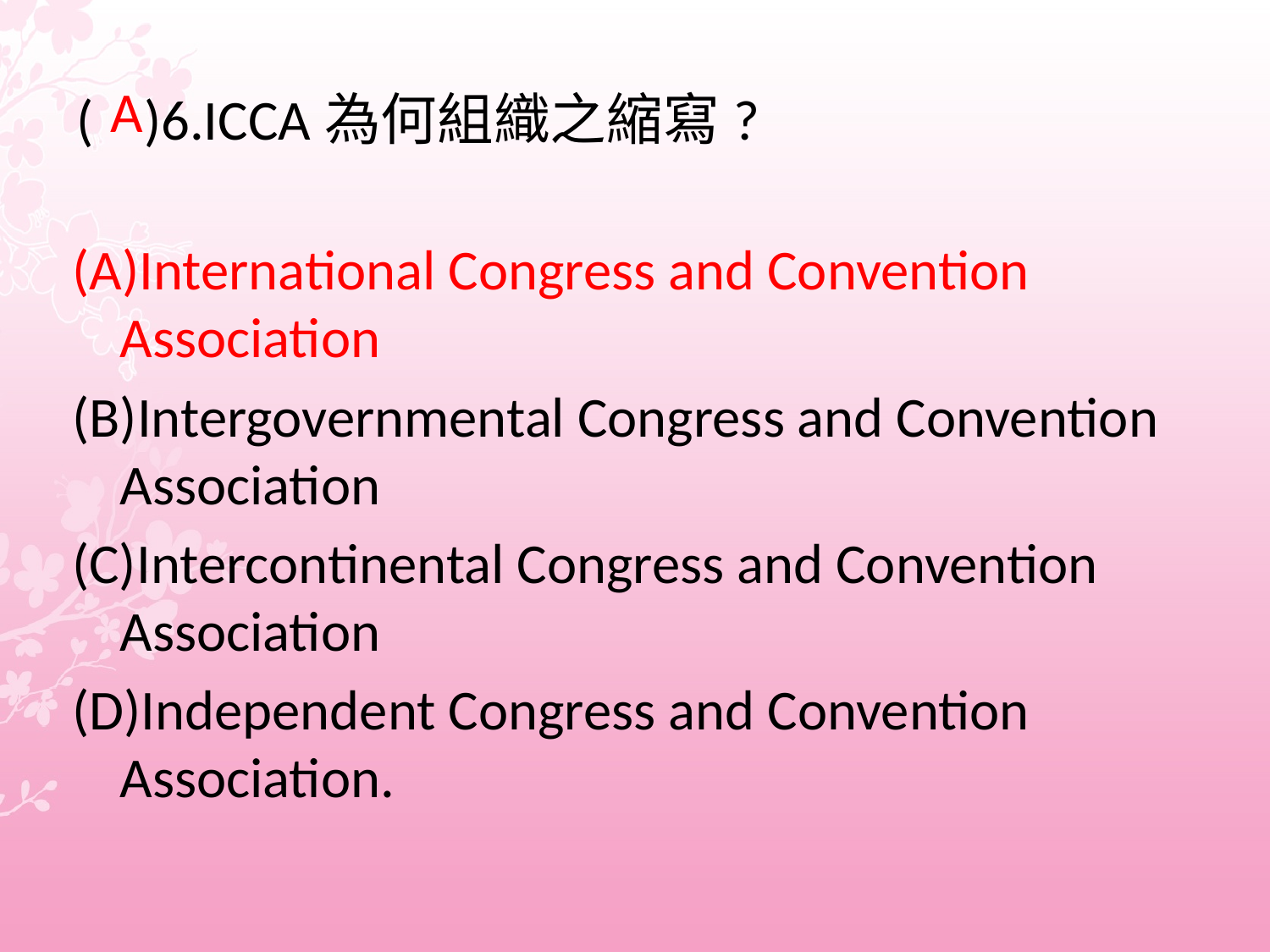

# (    )6.ICCA為何組織之縮寫?
   A

(A)International Congress and Convention Association
(B)Intergovernmental Congress and Convention Association
(C)Intercontinental Congress and Convention Association
(D)Independent Congress and Convention Association.